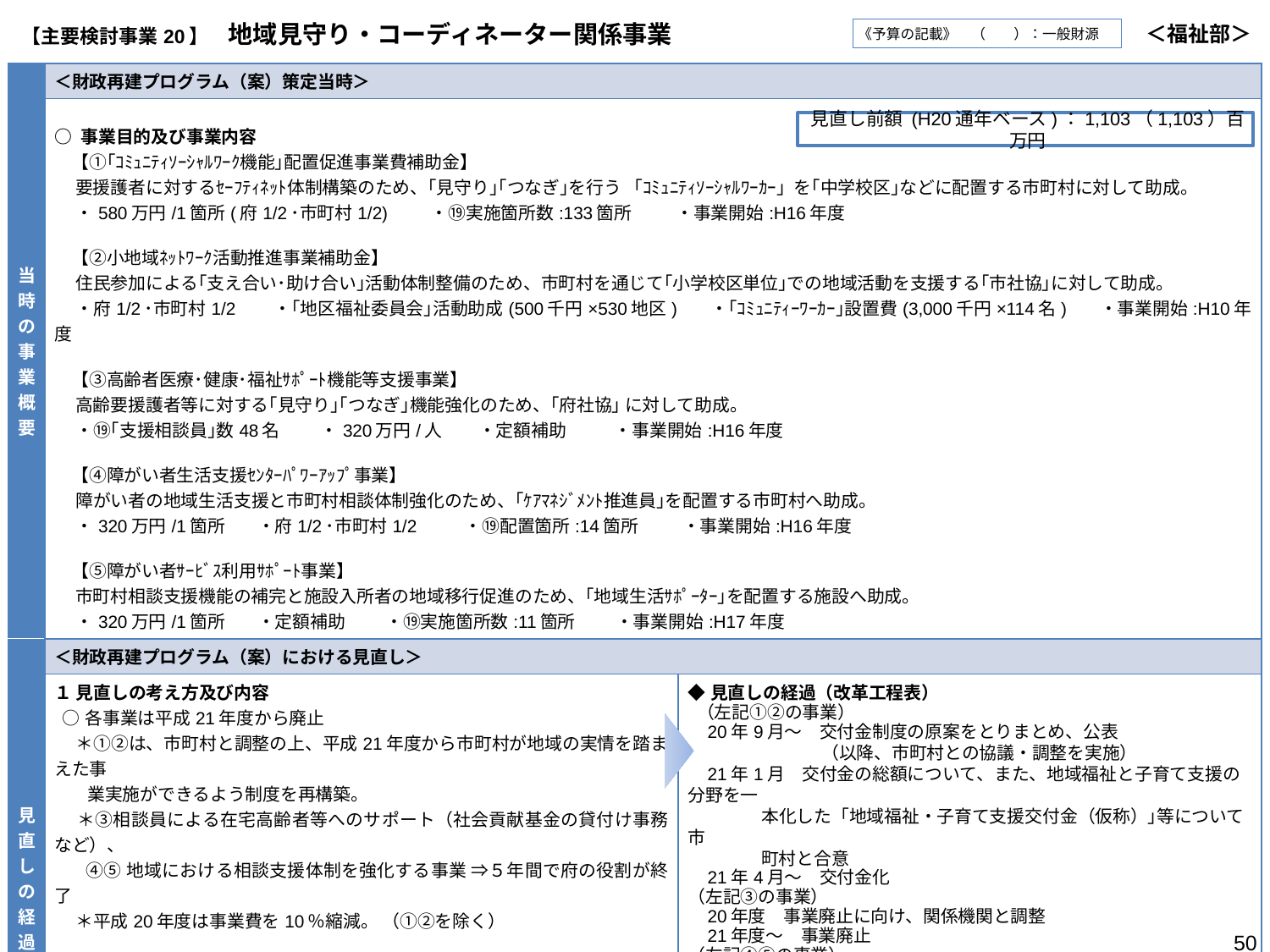

| 【主要検討事業20】　地域見守り・コーディネーター関係事業 | ＜福祉部＞ |
| --- | --- |
《予算の記載》　（　　）：一般財源
| 当時の事業概要 | ＜財政再建プログラム（案）策定当時＞ |  |
| --- | --- | --- |
|  | ○ 事業目的及び事業内容 【①｢ｺﾐｭﾆﾃｨｿｰｼｬﾙﾜｰｸ機能｣配置促進事業費補助金】 要援護者に対するｾｰﾌﾃｨﾈｯﾄ体制構築のため、｢見守り｣｢つなぎ｣を行う 「ｺﾐｭﾆﾃｨｿｰｼｬﾙﾜｰｶｰ」を｢中学校区｣などに配置する市町村に対して助成。 ・580万円/1箇所(府1/2･市町村1/2) ・⑲実施箇所数:133箇所 ・事業開始:H16年度 【②小地域ﾈｯﾄﾜｰｸ活動推進事業補助金】 住民参加による｢支え合い･助け合い｣活動体制整備のため、市町村を通じて｢小学校区単位｣での地域活動を支援する｢市社協｣に対して助成。 ・府1/2･市町村1/2 ・｢地区福祉委員会｣活動助成(500千円×530地区) ・｢ｺﾐｭﾆﾃｨｰﾜｰｶｰ｣設置費(3,000千円×114名) ・事業開始:H10年度 【③高齢者医療･健康･福祉ｻﾎﾟｰﾄ機能等支援事業】 高齢要援護者等に対する｢見守り｣｢つなぎ｣機能強化のため、｢府社協｣ に対して助成。 ・⑲｢支援相談員｣数48名 ・320万円/人 ・定額補助 ・事業開始:H16年度 【④障がい者生活支援ｾﾝﾀｰﾊﾟﾜｰｱｯﾌﾟ事業】 障がい者の地域生活支援と市町村相談体制強化のため、｢ｹｱﾏﾈｼﾞﾒﾝﾄ推進員｣を配置する市町村へ助成。 ・320万円/1箇所 ・府1/2･市町村1/2 ・⑲配置箇所:14箇所 ・事業開始:H16年度 【⑤障がい者ｻｰﾋﾞｽ利用ｻﾎﾟｰﾄ事業】 市町村相談支援機能の補完と施設入所者の地域移行促進のため、｢地域生活ｻﾎﾟｰﾀｰ｣を配置する施設へ助成。 ・320万円/1箇所 ・定額補助 ・⑲実施箇所数:11箇所 ・事業開始:H17年度 |  |
| 見直しの経過 | ＜財政再建プログラム（案）における見直し＞ |  |
|  | １ 見直しの考え方及び内容 ○各事業は平成21年度から廃止 ＊①②は、市町村と調整の上、平成21年度から市町村が地域の実情を踏まえた事 業実施ができるよう制度を再構築。 ＊③相談員による在宅高齢者等へのサポート（社会貢献基金の貸付け事務など）、 ④⑤地域における相談支援体制を強化する事業 ⇒５年間で府の役割が終了 ＊平成20年度は事業費を10％縮減。 （①②を除く） | ◆見直しの経過（改革工程表） （左記①②の事業） 20年9月～　交付金制度の原案をとりまとめ、公表 　　 　　　　（以降、市町村との協議・調整を実施） 21年1月　交付金の総額について、また、地域福祉と子育て支援の分野を一 本化した「地域福祉・子育て支援交付金（仮称）｣等について市 町村と合意 21年4月～　交付金化 （左記③の事業） 20年度　事業廃止に向け、関係機関と調整 21年度～　事業廃止 （左記④⑤の事業） 20年度末　府として役割は終了 【効果額（百万円）】⑳ ①66 ②0 ③11 ④0 ⑤7 合計 84 　　　　　　　　　　　　　　㉑ ①546 ②325 ③168 ④22 ⑤42 合計 1,103 　　　　　　　　　　　　　　㉒ ①546 ②325 ③168 ④22 ⑤42 合計 1,103 |
見直し前額 (H20通年ベース)：1,103（1,103）百万円

50